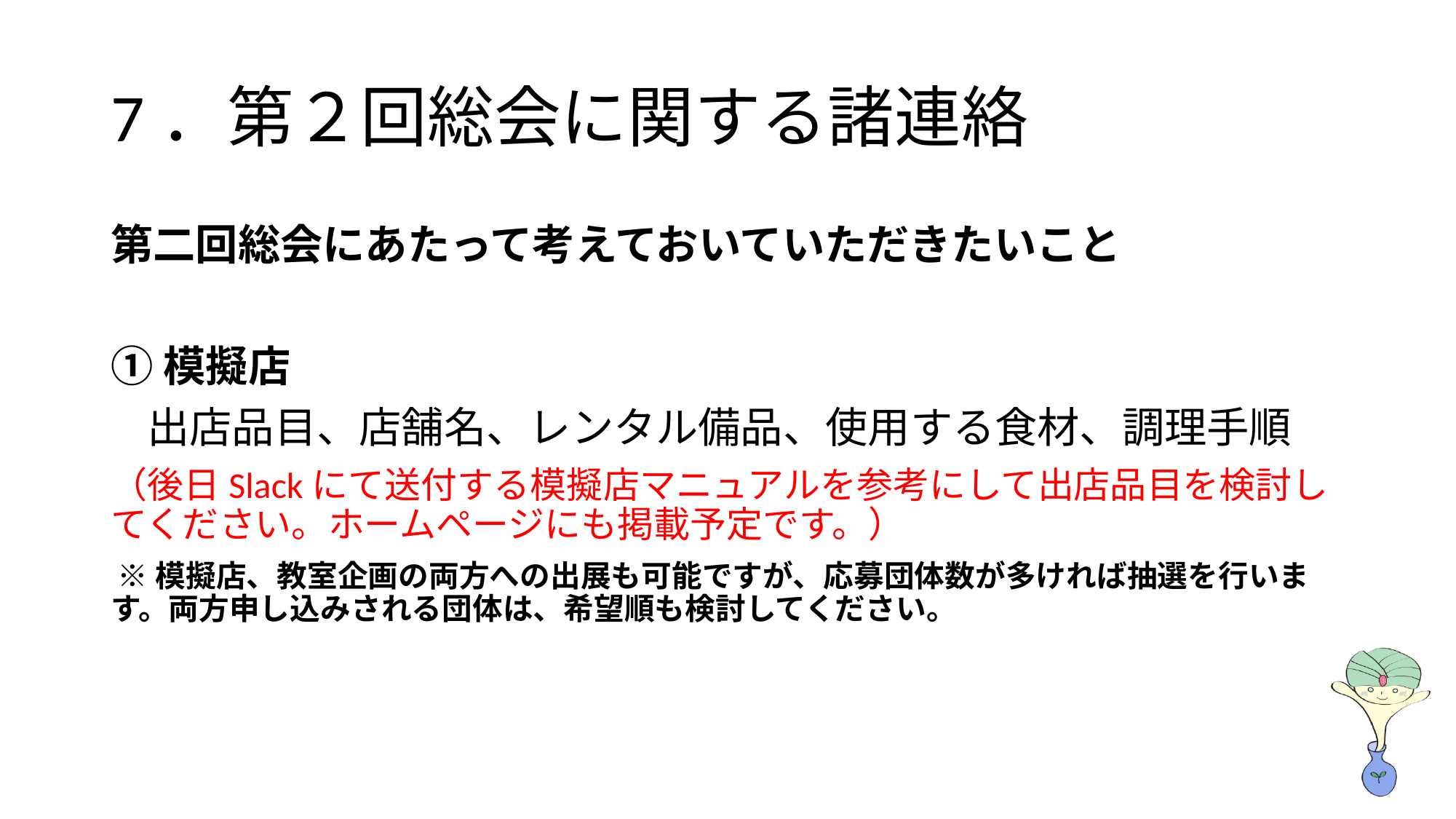

# 7．第２回総会に関する諸連絡
第二回総会にあたって考えておいていただきたいこと

①模擬店
　出店品目、店舗名、レンタル備品、使用する食材、調理手順
（後日Slackにて送付する模擬店マニュアルを参考にして出店品目を検討してください。ホームページにも掲載予定です。）
 ※模擬店、教室企画の両方への出展も可能ですが、応募団体数が多ければ抽選を行います。両方申し込みされる団体は、希望順も検討してください。